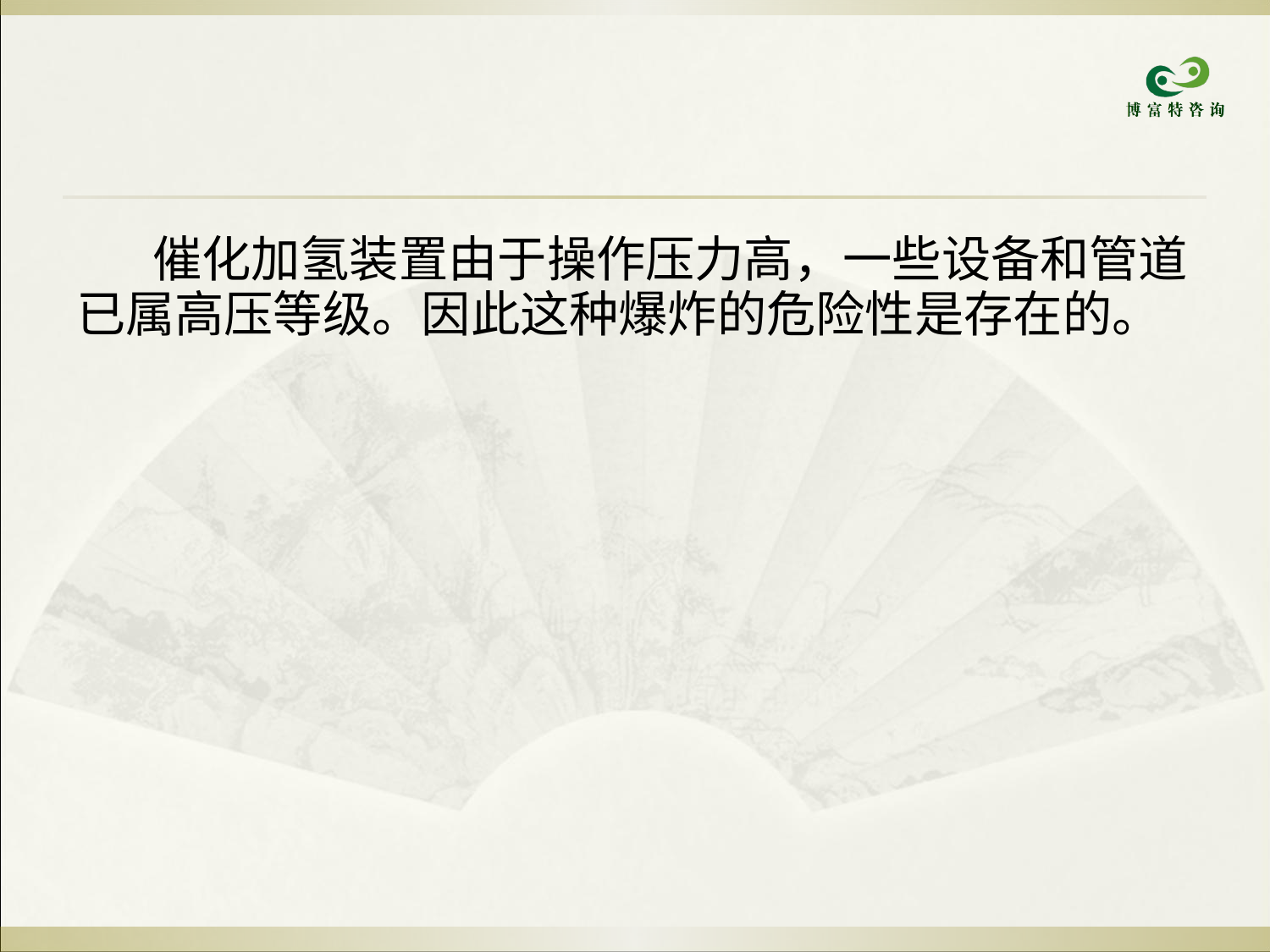

催化加氢装置由于操作压力高，一些设备和管道已属高压等级。因此这种爆炸的危险性是存在的。